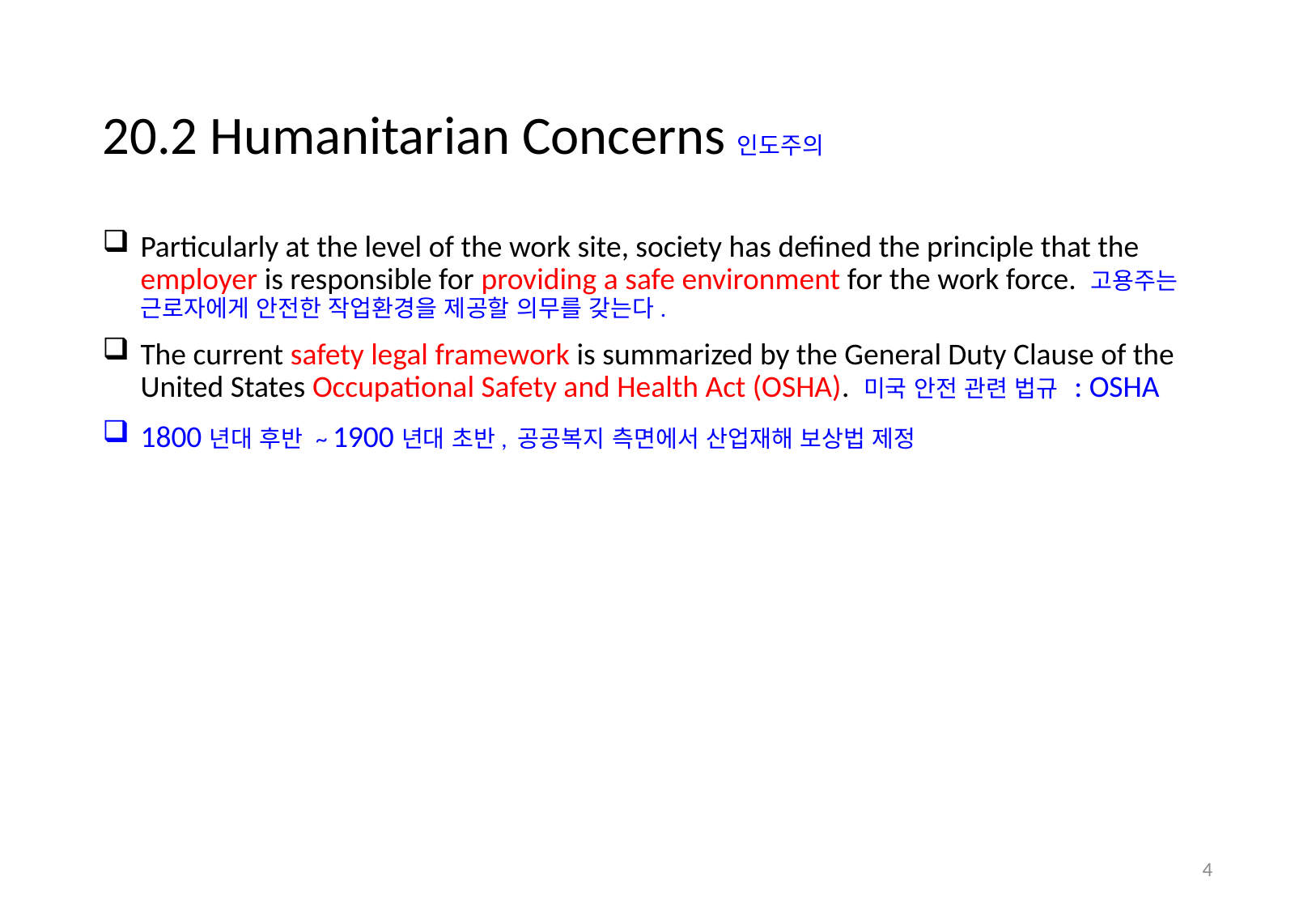

# 20.2 Humanitarian Concerns 인도주의
Particularly at the level of the work site, society has defined the principle that the employer is responsible for providing a safe environment for the work force. 고용주는 근로자에게 안전한 작업환경을 제공할 의무를 갖는다.
The current safety legal framework is summarized by the General Duty Clause of the United States Occupational Safety and Health Act (OSHA). 미국 안전 관련 법규 : OSHA
1800년대 후반 ~ 1900년대 초반, 공공복지 측면에서 산업재해 보상법 제정

4